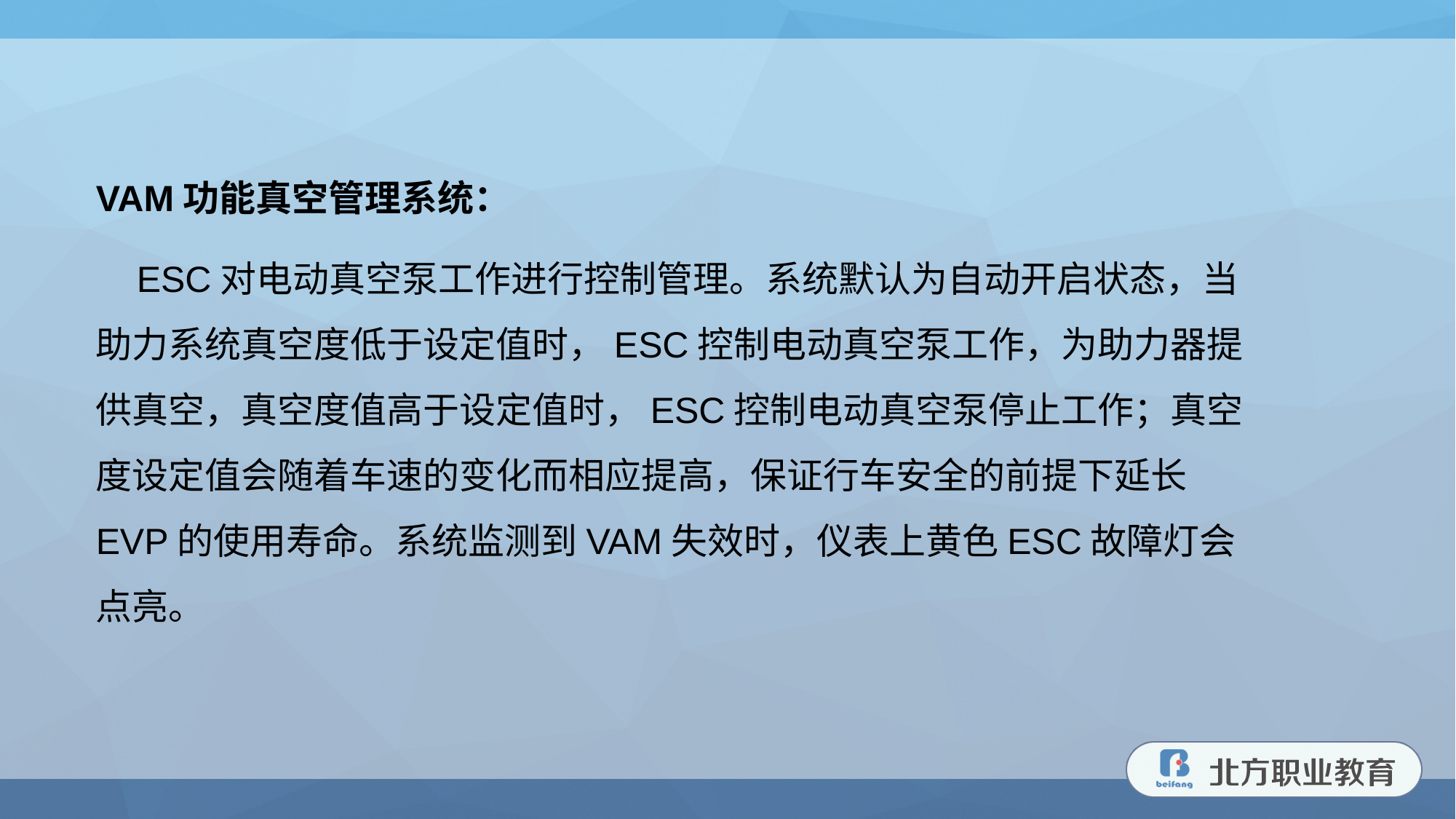

VAM功能真空管理系统：
    ESC对电动真空泵工作进行控制管理。系统默认为自动开启状态，当助力系统真空度低于设定值时，ESC控制电动真空泵工作，为助力器提供真空，真空度值高于设定值时，ESC控制电动真空泵停止工作；真空度设定值会随着车速的变化而相应提高，保证行车安全的前提下延长EVP的使用寿命。系统监测到VAM失效时，仪表上黄色ESC故障灯会点亮。